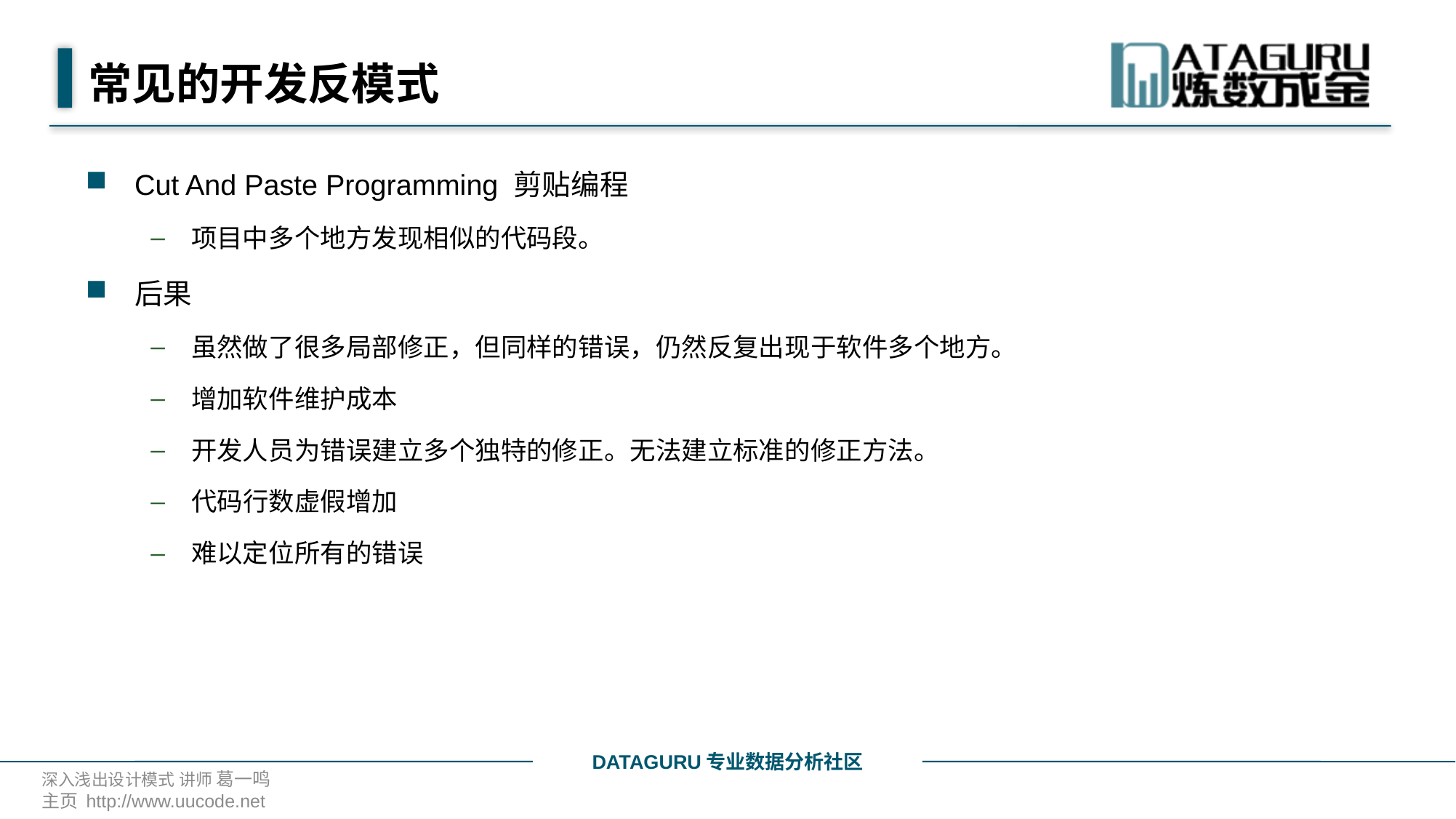

# 常见的开发反模式
Cut And Paste Programming 剪贴编程
项目中多个地方发现相似的代码段。
后果
虽然做了很多局部修正，但同样的错误，仍然反复出现于软件多个地方。
增加软件维护成本
开发人员为错误建立多个独特的修正。无法建立标准的修正方法。
代码行数虚假增加
难以定位所有的错误